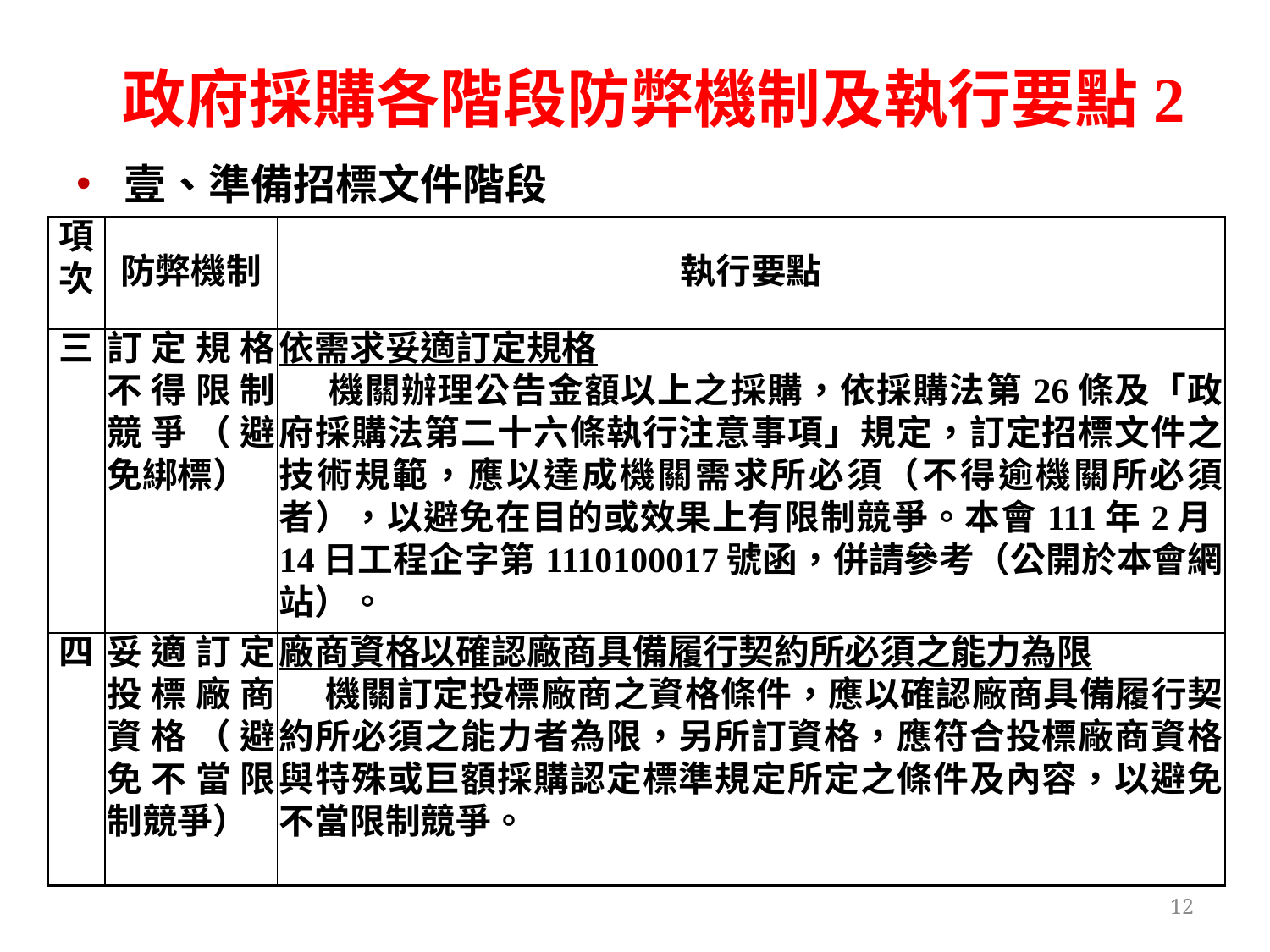

政府採購各階段防弊機制及執行要點2
壹、準備招標文件階段
| 項次 | 防弊機制 | 執行要點 |
| --- | --- | --- |
| 三 | 訂定規格不得限制競爭（避免綁標） | 依需求妥適訂定規格 機關辦理公告金額以上之採購，依採購法第26條及「政府採購法第二十六條執行注意事項」規定，訂定招標文件之技術規範，應以達成機關需求所必須（不得逾機關所必須者），以避免在目的或效果上有限制競爭。本會111年2月14日工程企字第1110100017號函，併請參考（公開於本會網站）。 |
| 四 | 妥適訂定投標廠商資格（避免不當限制競爭） | 廠商資格以確認廠商具備履行契約所必須之能力為限 機關訂定投標廠商之資格條件，應以確認廠商具備履行契約所必須之能力者為限，另所訂資格，應符合投標廠商資格與特殊或巨額採購認定標準規定所定之條件及內容，以避免不當限制競爭。 |
12